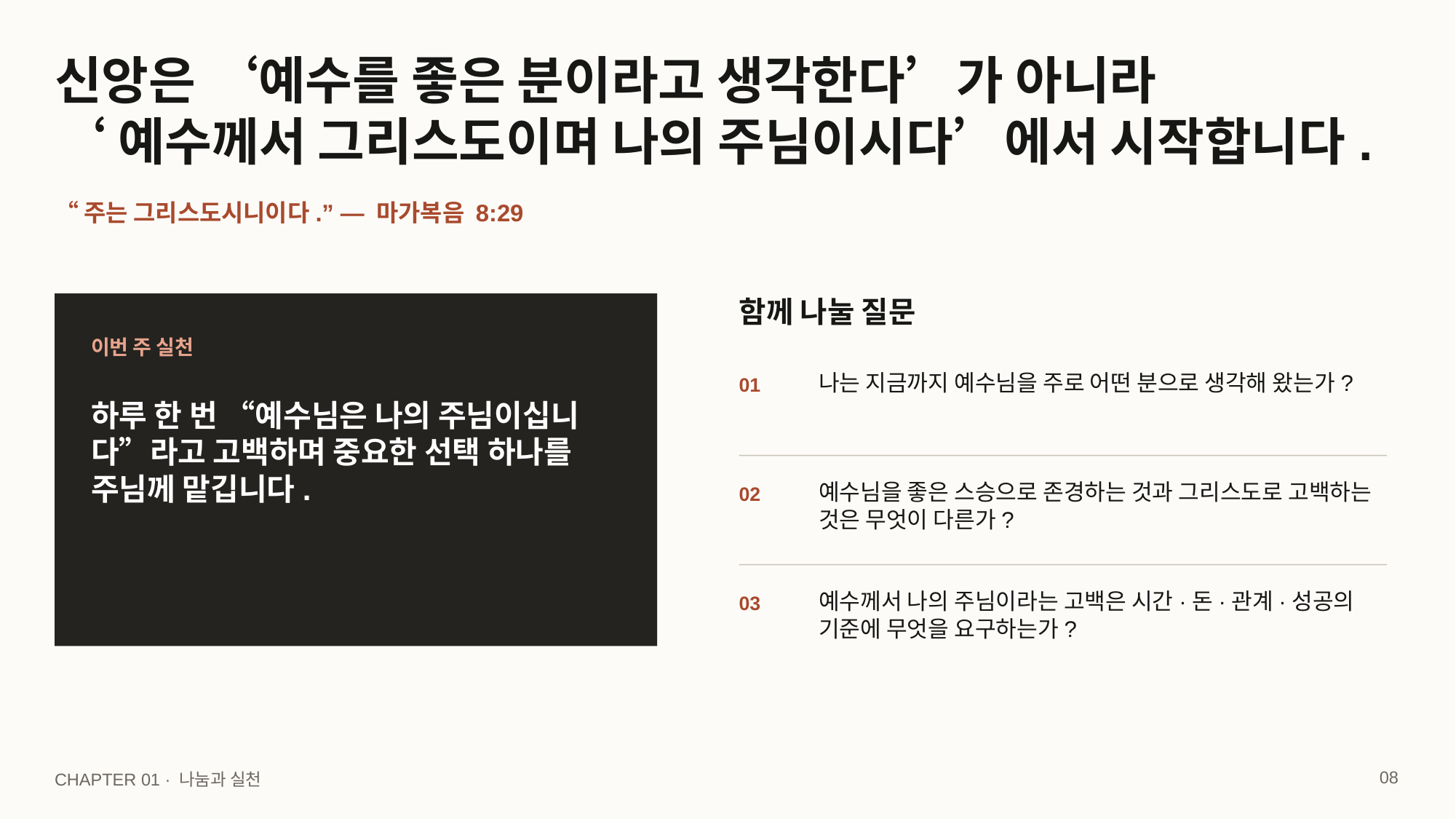

신앙은 ‘예수를 좋은 분이라고 생각한다’가 아니라
‘예수께서 그리스도이며 나의 주님이시다’에서 시작합니다.
“주는 그리스도시니이다.” — 마가복음 8:29

함께 나눌 질문
이번 주 실천
나는 지금까지 예수님을 주로 어떤 분으로 생각해 왔는가?
01
하루 한 번 “예수님은 나의 주님이십니다”라고 고백하며 중요한 선택 하나를 주님께 맡깁니다.

예수님을 좋은 스승으로 존경하는 것과 그리스도로 고백하는 것은 무엇이 다른가?
02

예수께서 나의 주님이라는 고백은 시간·돈·관계·성공의 기준에 무엇을 요구하는가?
03
08
CHAPTER 01 · 나눔과 실천